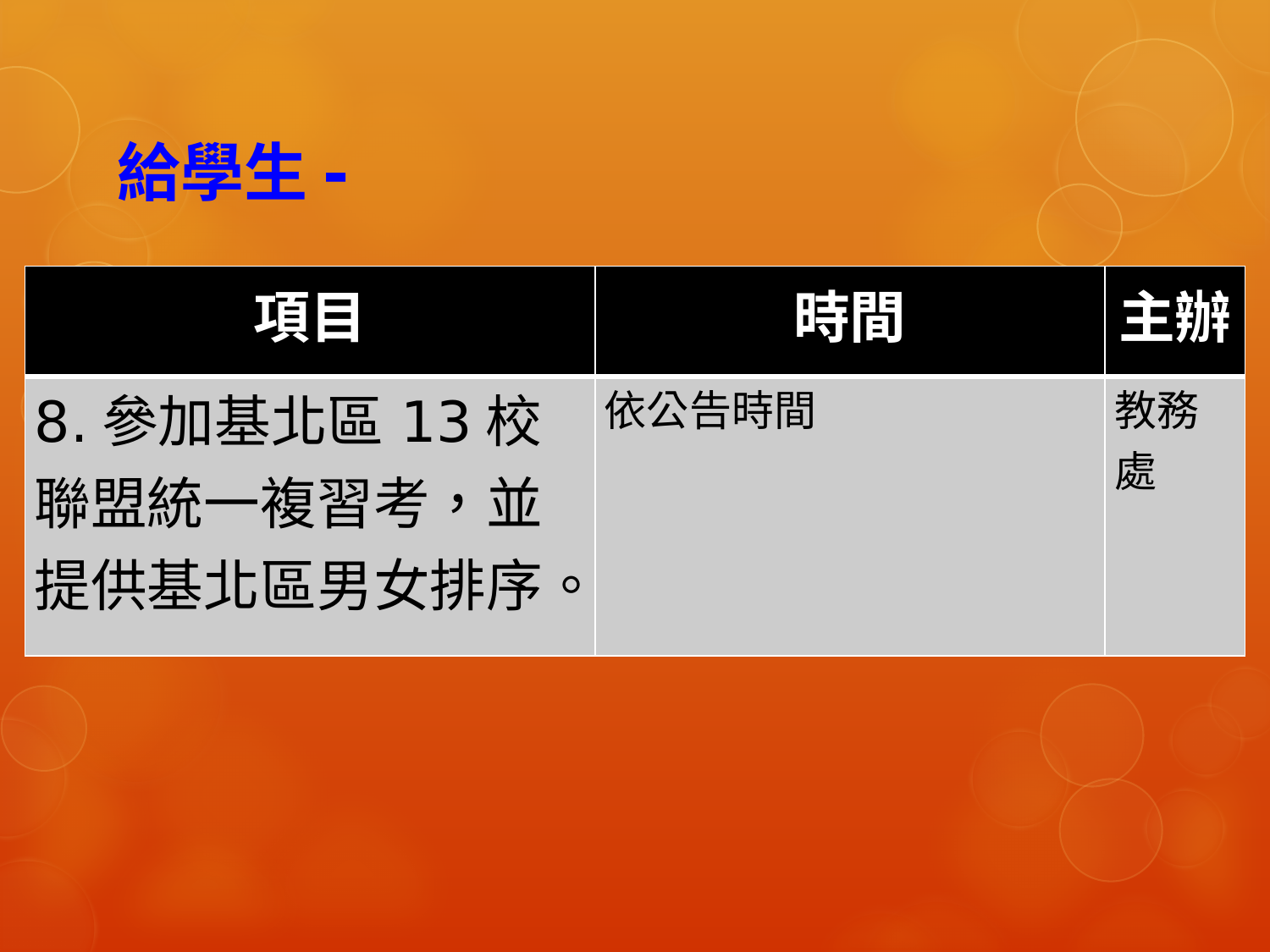

# 給學生-
| 項目 | 時間 | 主辦 |
| --- | --- | --- |
| 8.參加基北區13校聯盟統一複習考，並提供基北區男女排序。 | 依公告時間 | 教務處 |